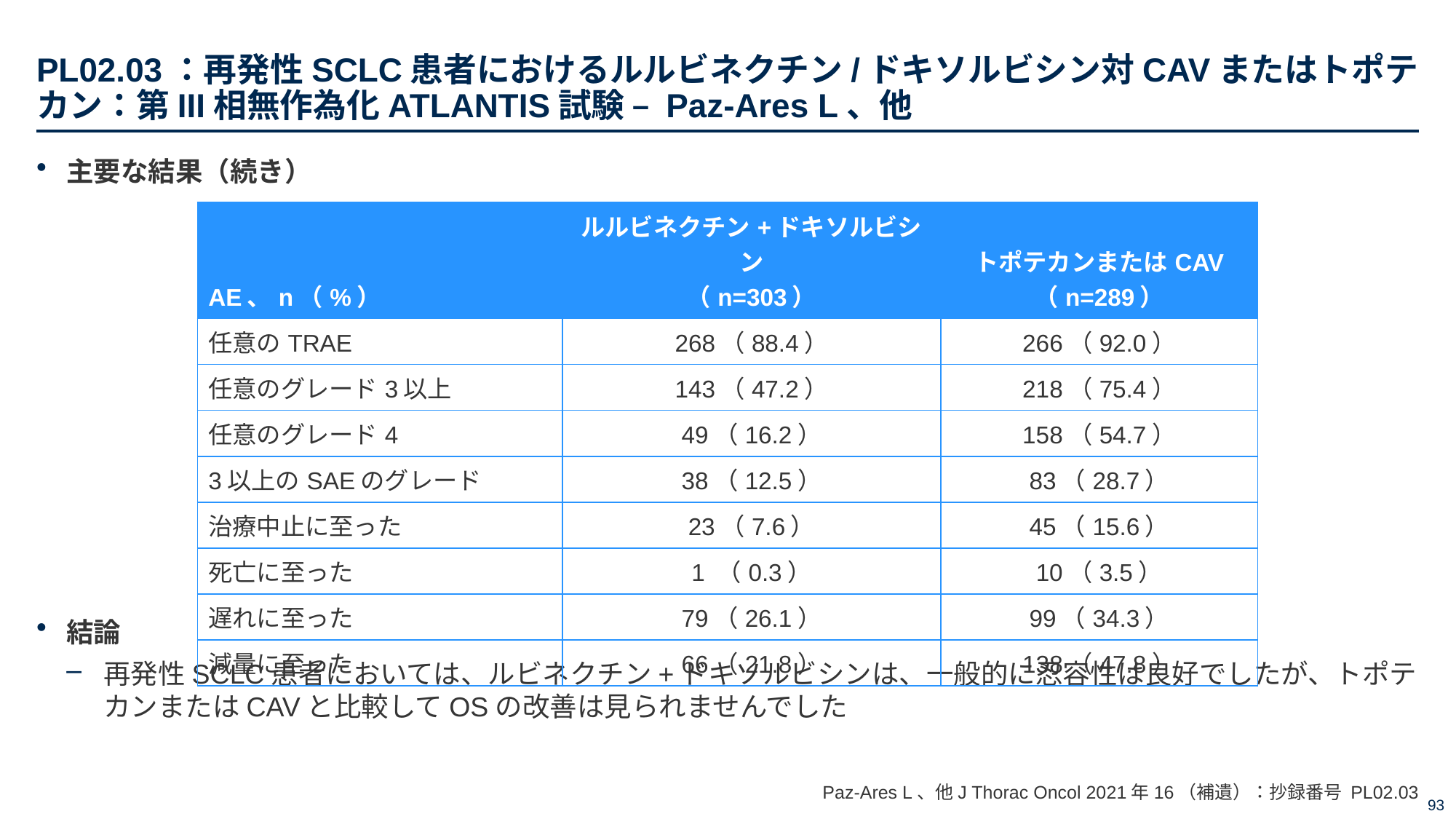

# PL02.03：再発性SCLC患者におけるルルビネクチン/ドキソルビシン対CAVまたはトポテカン：第III相無作為化ATLANTIS試験 – Paz-Ares L、他
主要な結果（続き）
結論
再発性SCLC患者においては、ルビネクチン+ドキソルビシンは、一般的に忍容性は良好でしたが、トポテカンまたはCAVと比較してOSの改善は見られませんでした
| AE、n（%） | ルルビネクチン+ドキソルビシン （n=303） | トポテカンまたはCAV （n=289） |
| --- | --- | --- |
| 任意のTRAE | 268（88.4） | 266（92.0） |
| 任意のグレード3以上 | 143（47.2） | 218（75.4） |
| 任意のグレード4 | 49（16.2） | 158（54.7） |
| 3以上のSAEのグレード | 38（12.5） | 83（28.7） |
| 治療中止に至った | 23（7.6） | 45（15.6） |
| 死亡に至った | 1 （0.3） | 10（3.5） |
| 遅れに至った | 79（26.1） | 99（34.3） |
| 減量に至った | 66（21.8） | 138（47.8） |
Paz-Ares L、他J Thorac Oncol 2021年16（補遺）：抄録番号 PL02.03